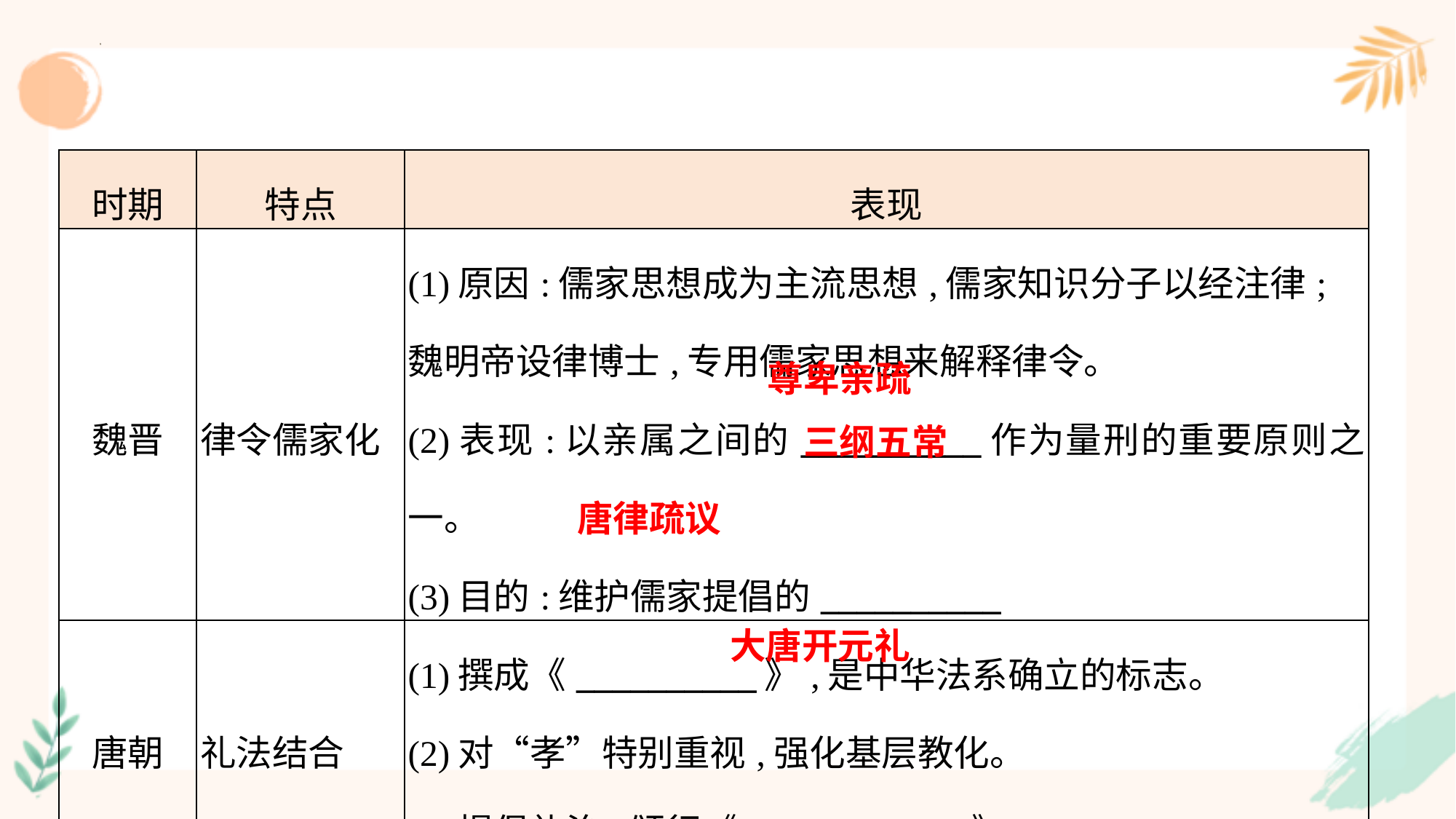

| 时期 | 特点 | 表现 |
| --- | --- | --- |
| 魏晋 | 律令儒家化 | (1)原因:儒家思想成为主流思想,儒家知识分子以经注律; 魏明帝设律博士,专用儒家思想来解释律令。 (2)表现:以亲属之间的\_\_\_\_\_\_\_\_\_\_作为量刑的重要原则之一。 (3)目的:维护儒家提倡的\_\_\_\_\_\_\_\_\_\_ |
| 唐朝 | 礼法结合 | (1)撰成《\_\_\_\_\_\_\_\_\_\_》,是中华法系确立的标志。 (2)对“孝”特别重视,强化基层教化。 (3)提倡礼治,颁行《\_\_\_\_\_\_\_\_\_\_\_\_》 |
尊卑亲疏
三纲五常
唐律疏议
大唐开元礼